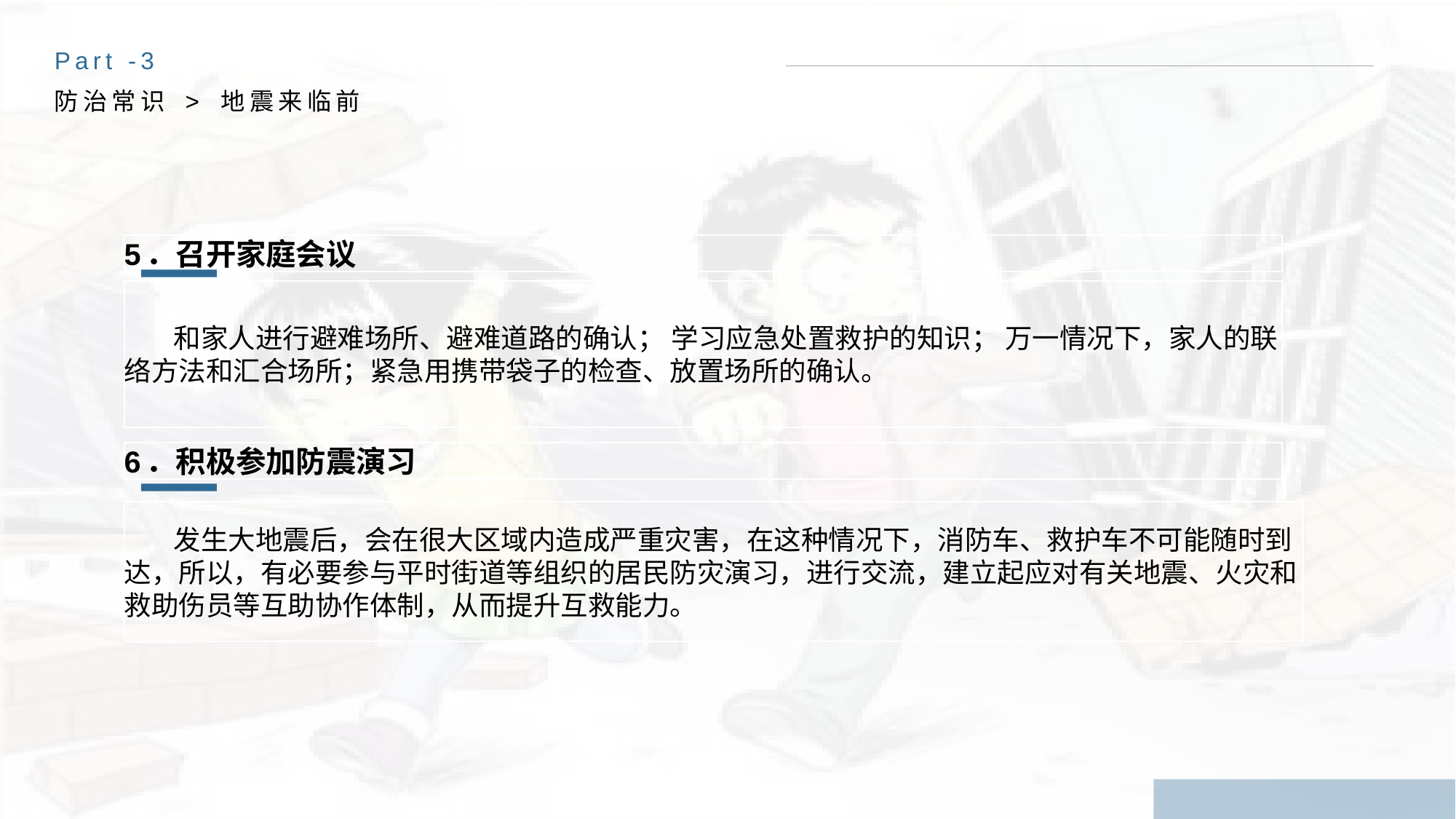

Part -3
防治常识 > 地震来临前
5．召开家庭会议

       和家人进行避难场所、避难道路的确认； 学习应急处置救护的知识； 万一情况下，家人的联络方法和汇合场所；紧急用携带袋子的检查、放置场所的确认。
6．积极参加防震演习

       发生大地震后，会在很大区域内造成严重灾害，在这种情况下，消防车、救护车不可能随时到达，所以，有必要参与平时街道等组织的居民防灾演习，进行交流，建立起应对有关地震、火灾和救助伤员等互助协作体制，从而提升互救能力。